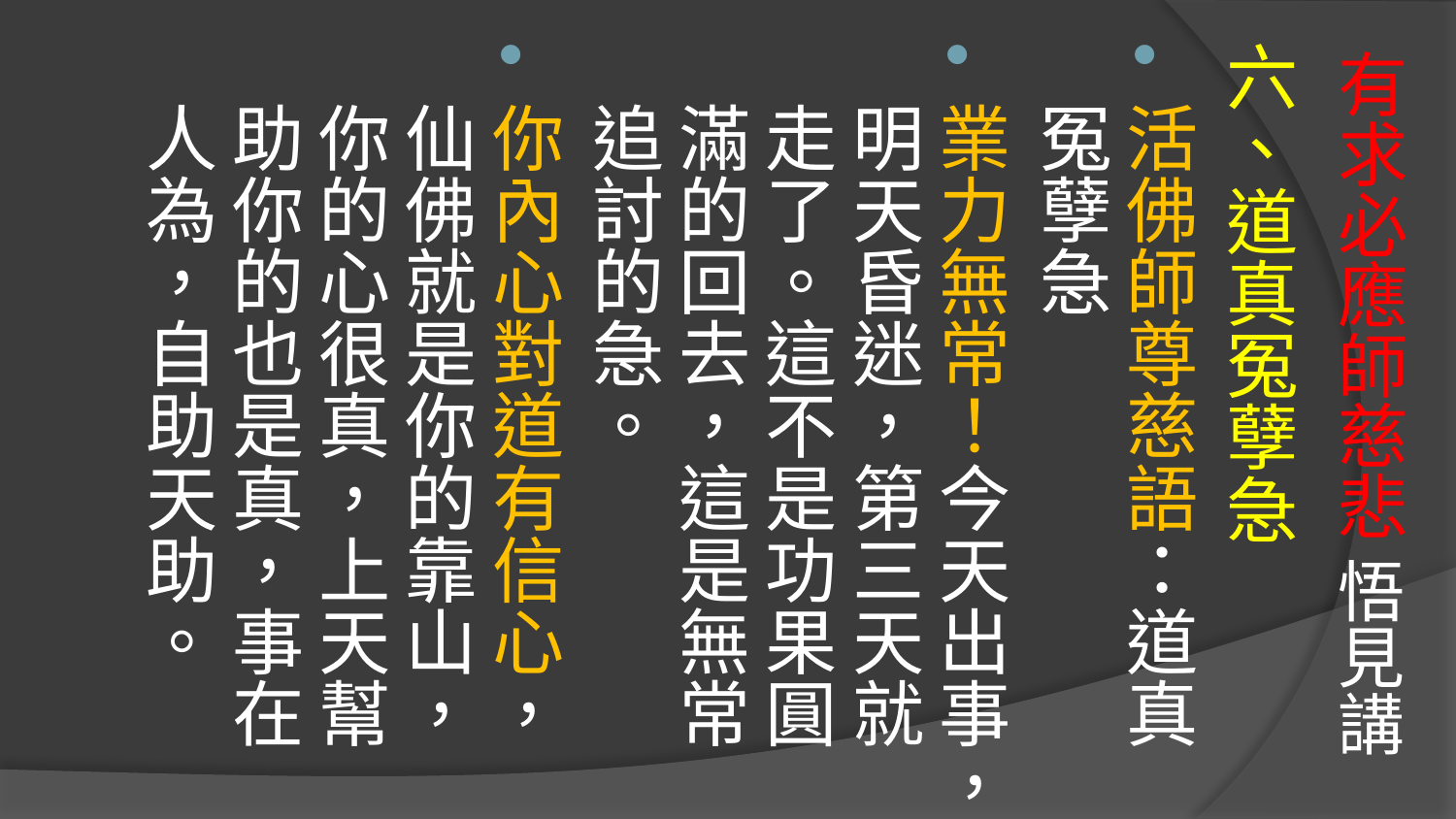

# 有求必應師慈悲 悟見講
六、道真冤孽急
活佛師尊慈語：道真冤孽急
業力無常！今天出事，明天昏迷，第三天就走了。這不是功果圓滿的回去，這是無常追討的急。
你內心對道有信心，仙佛就是你的靠山，你的心很真，上天幫助你的也是真，事在人為，自助天助。